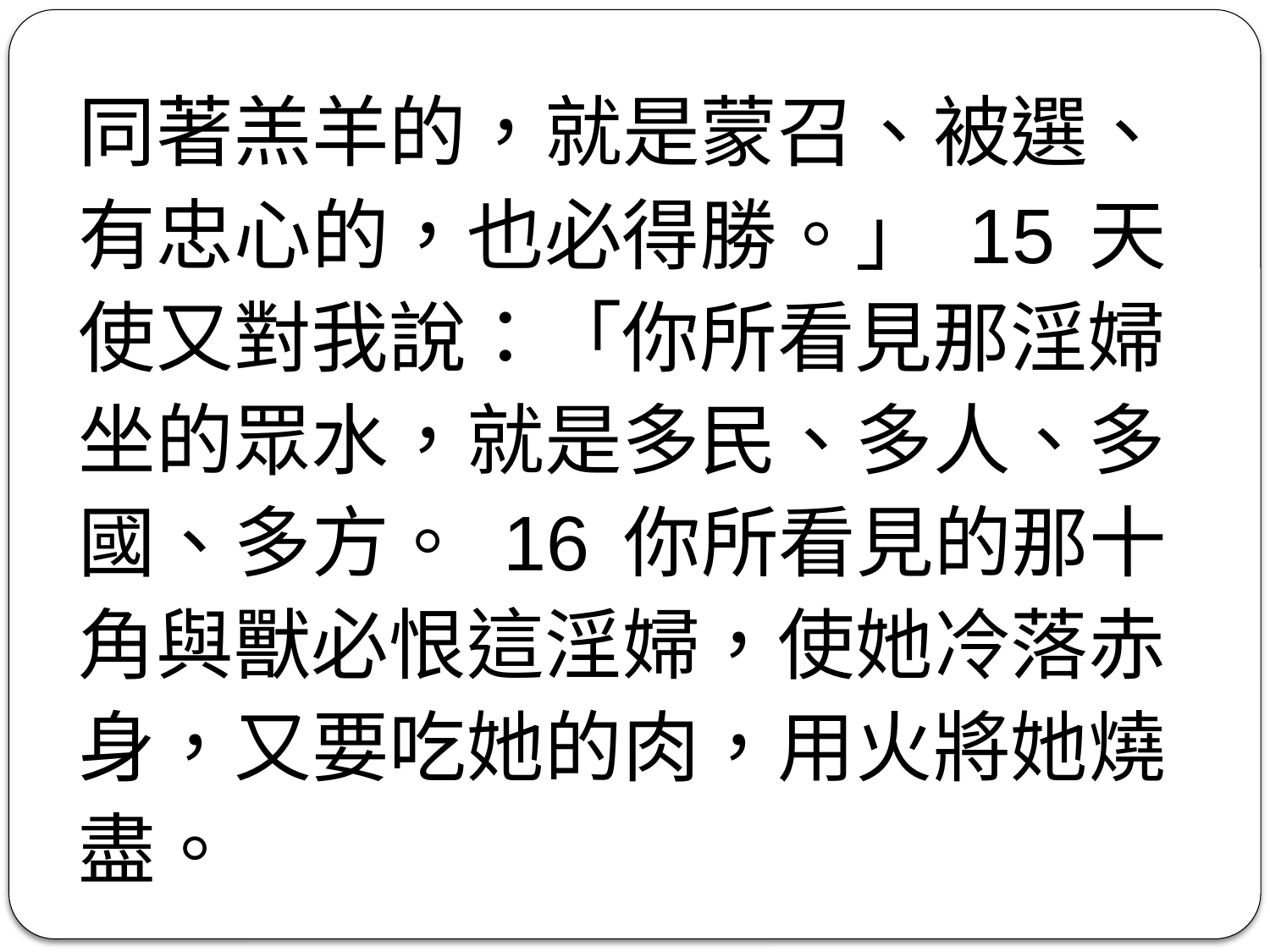

同著羔羊的，就是蒙召、被選、有忠心的，也必得勝。」 15 天使又對我說：「你所看見那淫婦坐的眾水，就是多民、多人、多國、多方。 16 你所看見的那十角與獸必恨這淫婦，使她冷落赤身，又要吃她的肉，用火將她燒盡。